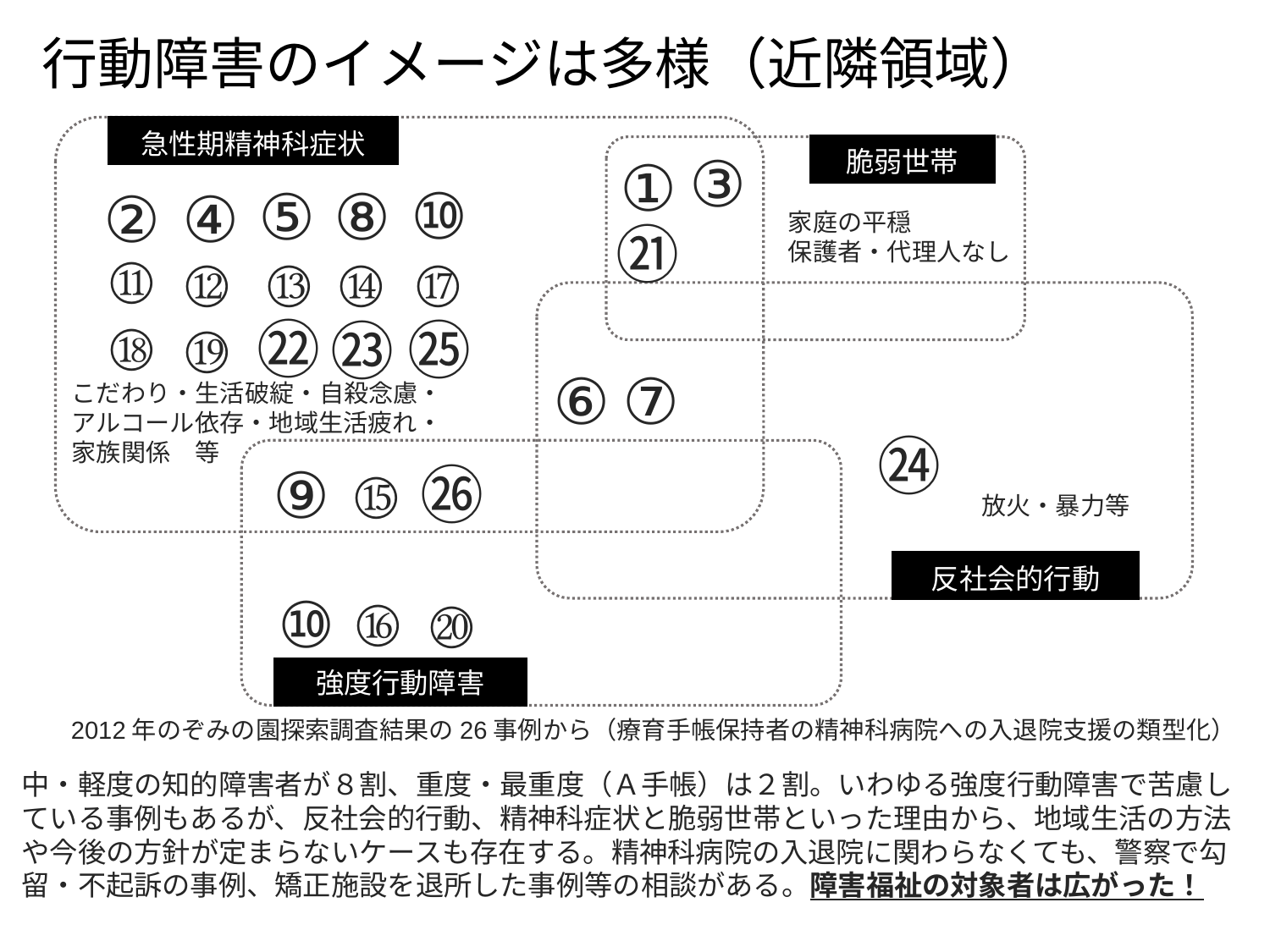

# 行動障害のイメージは多様（近隣領域）
急性期精神科症状

脆弱世帯

③
①
⑩
⑧
⑤
④
②
家庭の平穏
保護者・代理人なし
㉑
⑪
⑬
⑫
⑭
⑰

⑱
⑲
㉒
㉕
㉓
⑥
⑦
こだわり・生活破綻・自殺念慮・
アルコール依存・地域生活疲れ・
家族関係　等
㉔

⑨
⑮
㉖
放火・暴力等
反社会的行動
⑯
⑩
⑳
強度行動障害
2012年のぞみの園探索調査結果の26事例から（療育手帳保持者の精神科病院への入退院支援の類型化）
中・軽度の知的障害者が８割、重度・最重度（Ａ手帳）は２割。いわゆる強度行動障害で苦慮している事例もあるが、反社会的行動、精神科症状と脆弱世帯といった理由から、地域生活の方法や今後の方針が定まらないケースも存在する。精神科病院の入退院に関わらなくても、警察で勾留・不起訴の事例、矯正施設を退所した事例等の相談がある。障害福祉の対象者は広がった！